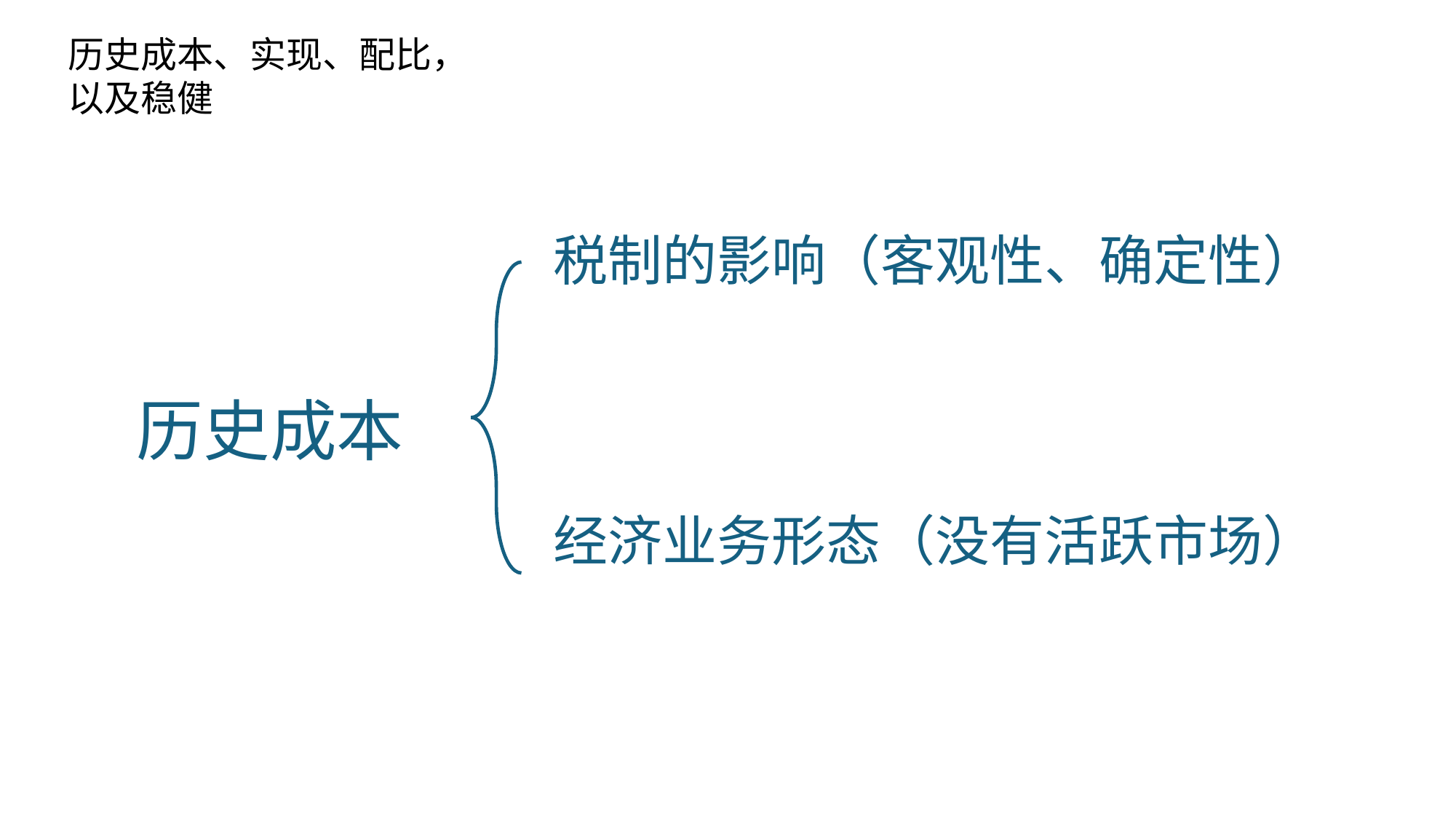

历史成本、实现、配比，以及稳健
税制的影响（客观性、确定性）

历史成本
经济业务形态（没有活跃市场）